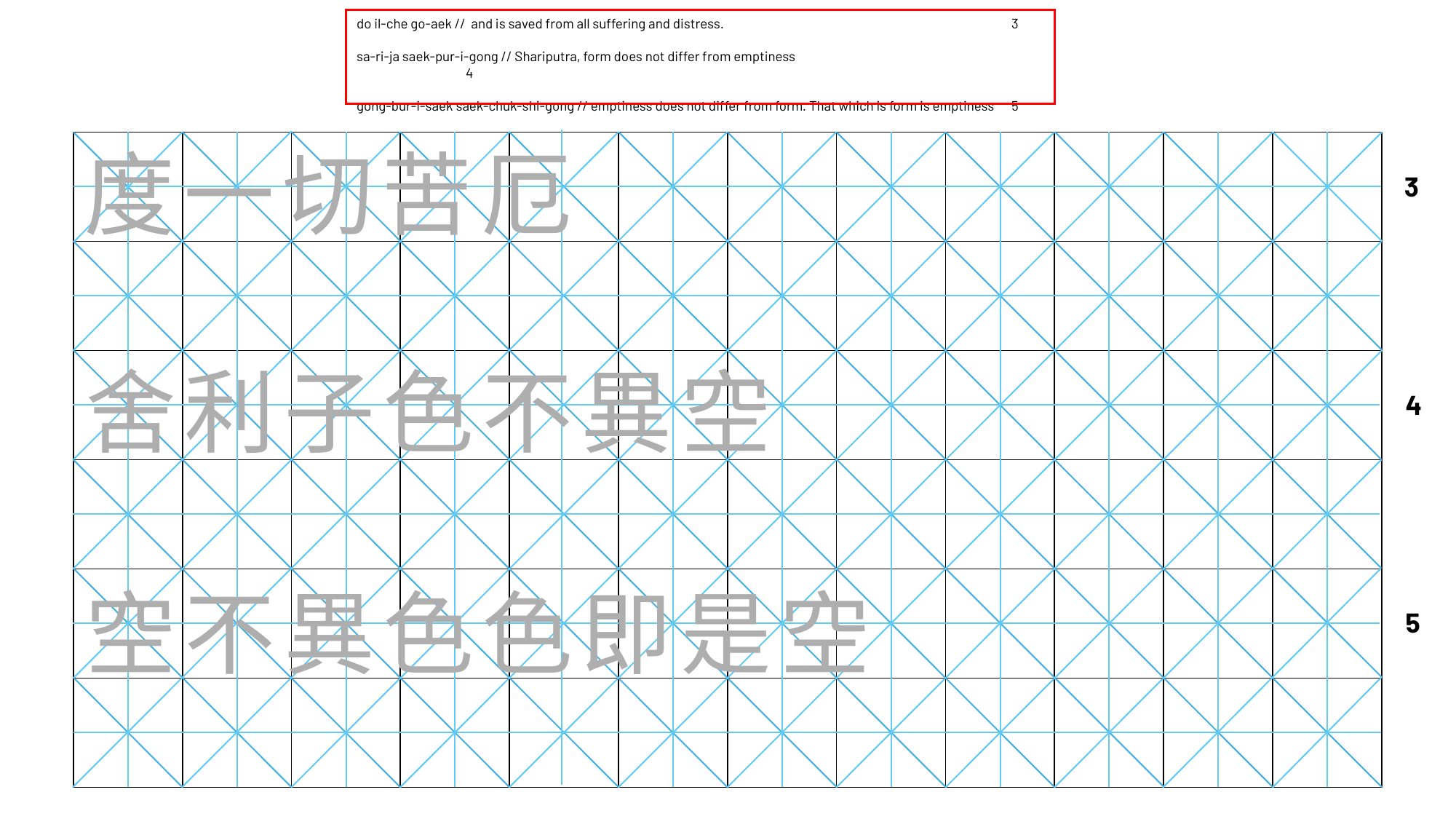

do il-che go-aek //  and is saved from all suffering and distress.			3

sa-ri-ja saek-pur-i-gong // Shariputra, form does not differ from emptiness			4

gong-bur-i-saek saek-chuk-shi-gong // emptiness does not differ from form. That which is form is emptiness	5

|  |  |  |  |  |  |  |  |  |  |  |  |
| --- | --- | --- | --- | --- | --- | --- | --- | --- | --- | --- | --- |
|  |  |  |  |  |  |  |  |  |  |  |  |
|  |  |  |  |  |  |  |  |  |  |  |  |
|  |  |  |  |  |  |  |  |  |  |  |  |
|  |  |  |  |  |  |  |  |  |  |  |  |
|  |  |  |  |  |  |  |  |  |  |  |  |
度 一 切 苦 厄
3
舍 利 子 色 不 異 空
4
空 不 異 色 色 即 是 空
5